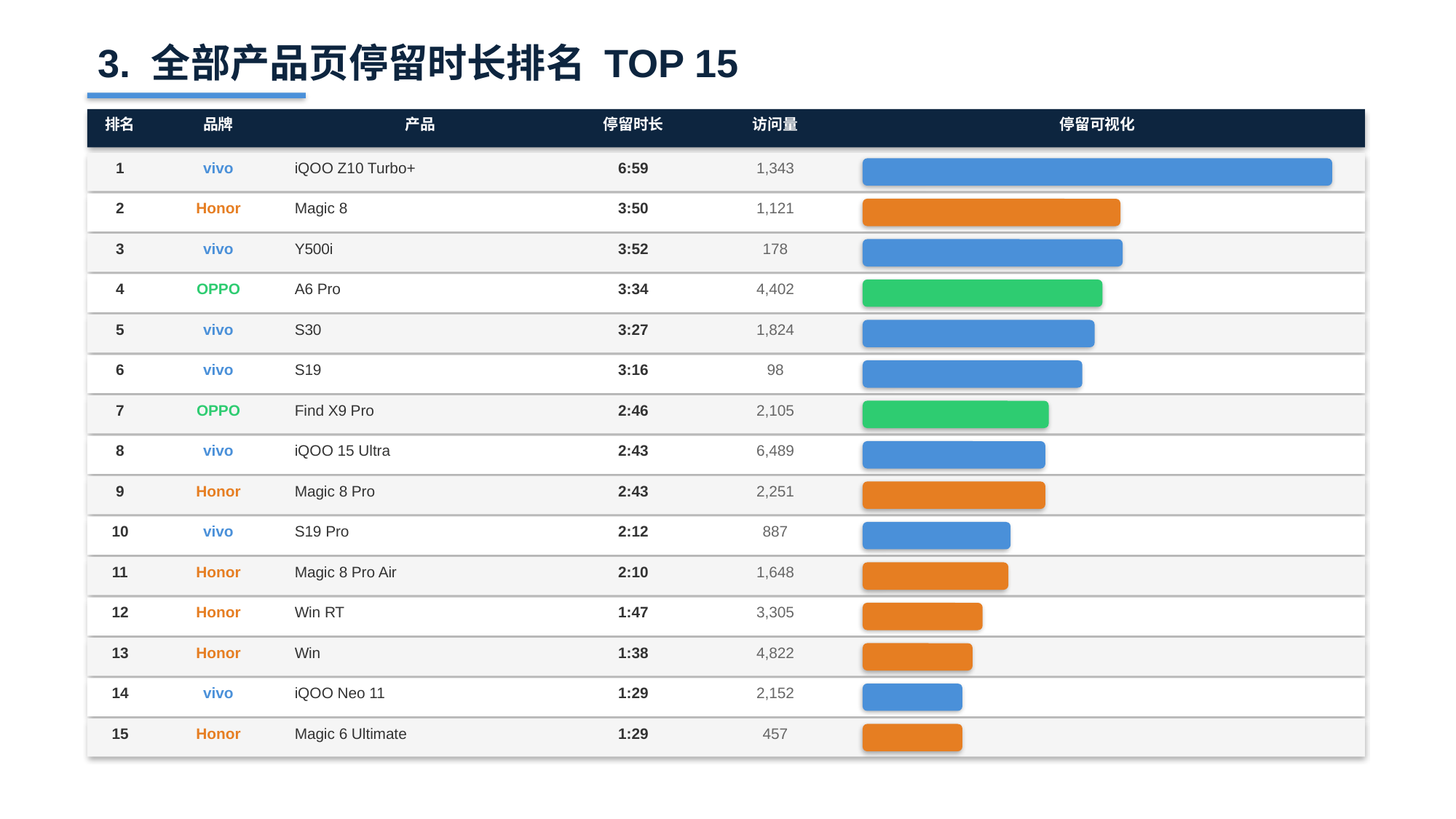

3. 全部产品页停留时长排名 TOP 15

排名
品牌
产品
停留时长
访问量
停留可视化

1
vivo
iQOO Z10 Turbo+
6:59
1,343

2
Honor
Magic 8
3:50
1,121

3
vivo
Y500i
3:52
178

4
OPPO
A6 Pro
3:34
4,402

5
vivo
S30
3:27
1,824

6
vivo
S19
3:16
98

7
OPPO
Find X9 Pro
2:46
2,105

8
vivo
iQOO 15 Ultra
2:43
6,489

9
Honor
Magic 8 Pro
2:43
2,251

10
vivo
S19 Pro
2:12
887

11
Honor
Magic 8 Pro Air
2:10
1,648

12
Honor
Win RT
1:47
3,305

13
Honor
Win
1:38
4,822

14
vivo
iQOO Neo 11
1:29
2,152

15
Honor
Magic 6 Ultimate
1:29
457